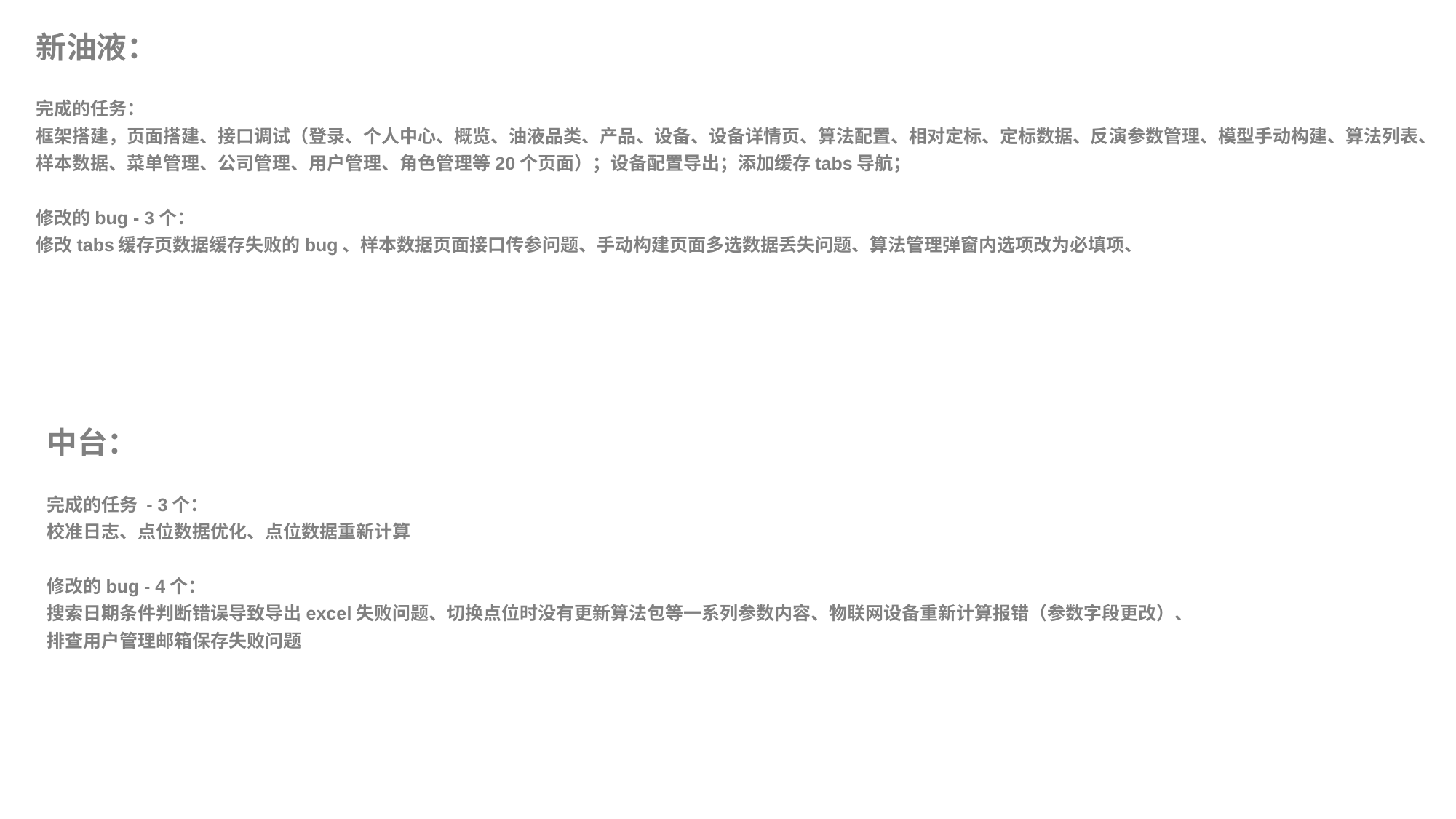

新油液：

完成的任务：
框架搭建，页面搭建、接口调试（登录、个人中心、概览、油液品类、产品、设备、设备详情页、算法配置、相对定标、定标数据、反演参数管理、模型手动构建、算法列表、样本数据、菜单管理、公司管理、用户管理、角色管理等20个页面）；设备配置导出；添加缓存tabs导航；

修改的bug - 3个：
修改tabs缓存页数据缓存失败的bug、样本数据页面接口传参问题、手动构建页面多选数据丢失问题、算法管理弹窗内选项改为必填项、
中台：

完成的任务 - 3个：
校准日志、点位数据优化、点位数据重新计算

修改的bug - 4个：
搜索日期条件判断错误导致导出excel失败问题、切换点位时没有更新算法包等一系列参数内容、物联网设备重新计算报错（参数字段更改）、
排查用户管理邮箱保存失败问题